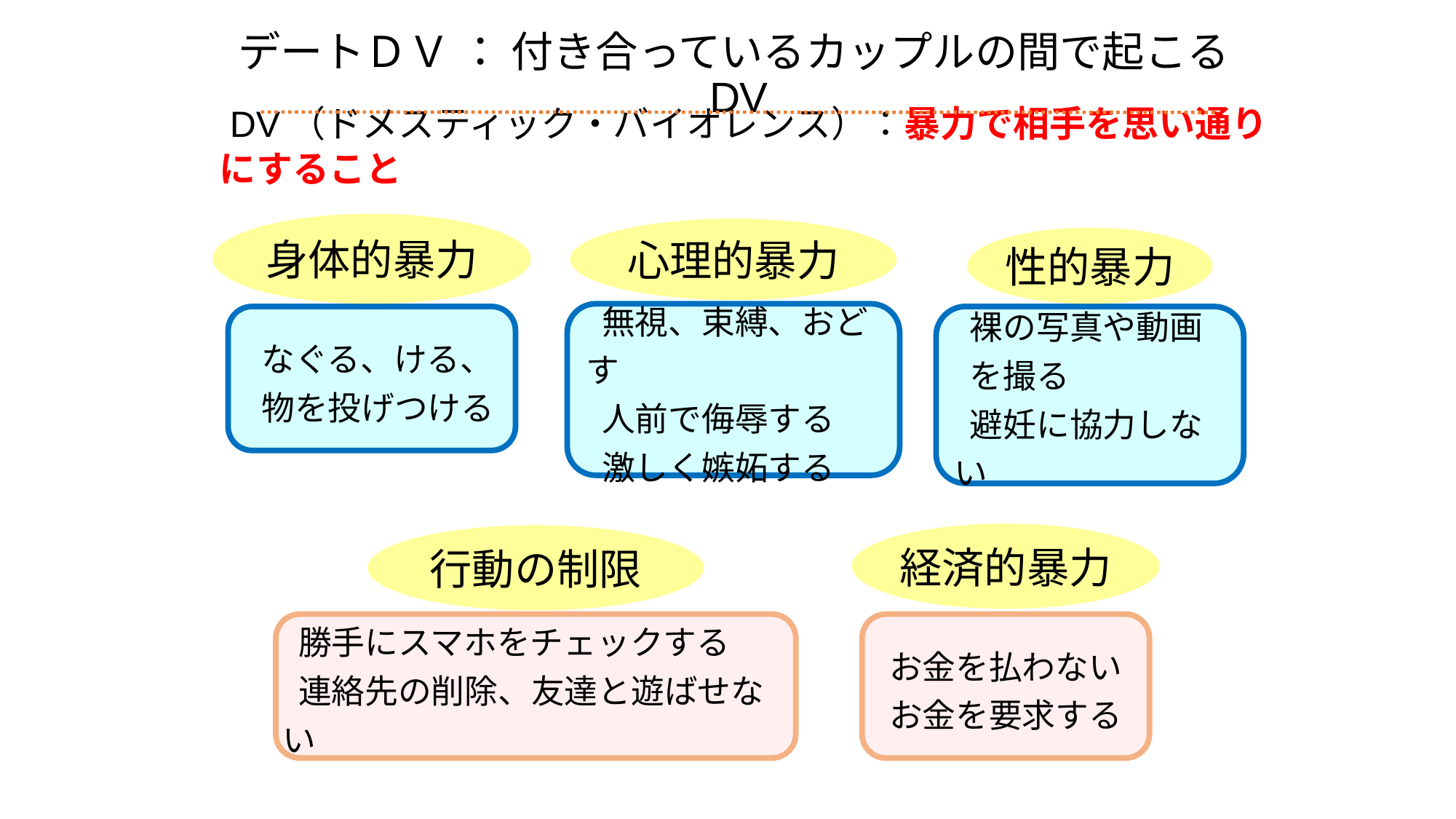

デートＤＶ ： 付き合っているカップルの間で起こるDV
 DV（ドメスティック・バイオレンス）：暴力で相手を思い通りにすること

身体的暴力
心理的暴力
性的暴力
 無視、束縛、おどす
 人前で侮辱する
 激しく嫉妬する
 なぐる、ける、
 物を投げつける
 裸の写真や動画
 を撮る
 避妊に協力しない
経済的暴力
行動の制限
お金を払わない
お金を要求する
 勝手にスマホをチェックする
 連絡先の削除、友達と遊ばせない